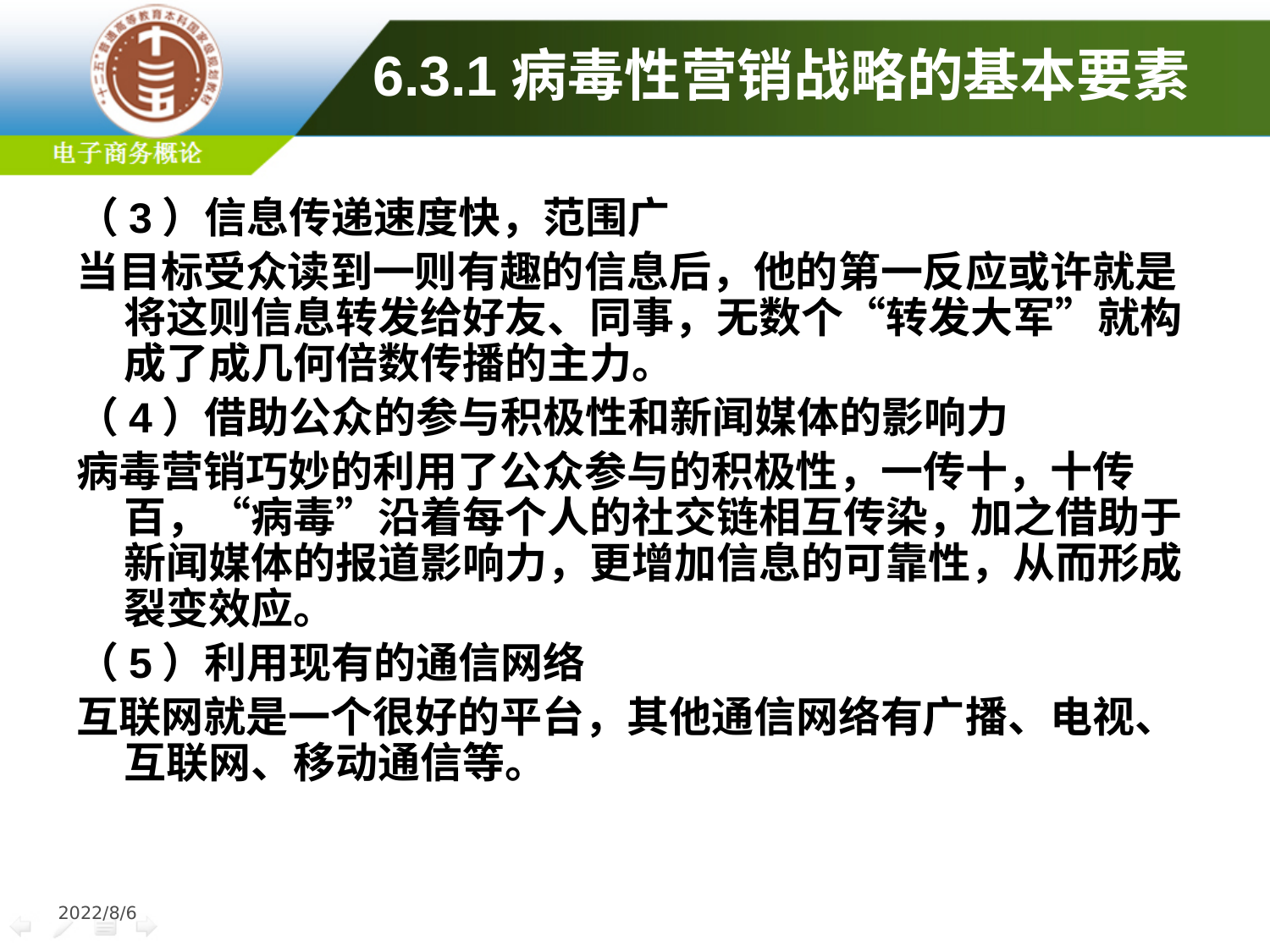

# 6.3.1病毒性营销战略的基本要素
（3）信息传递速度快，范围广
当目标受众读到一则有趣的信息后，他的第一反应或许就是将这则信息转发给好友、同事，无数个“转发大军”就构成了成几何倍数传播的主力。
（4）借助公众的参与积极性和新闻媒体的影响力
病毒营销巧妙的利用了公众参与的积极性，一传十，十传百，“病毒”沿着每个人的社交链相互传染，加之借助于新闻媒体的报道影响力，更增加信息的可靠性，从而形成裂变效应。
（5）利用现有的通信网络
互联网就是一个很好的平台，其他通信网络有广播、电视、互联网、移动通信等。
2022/8/6